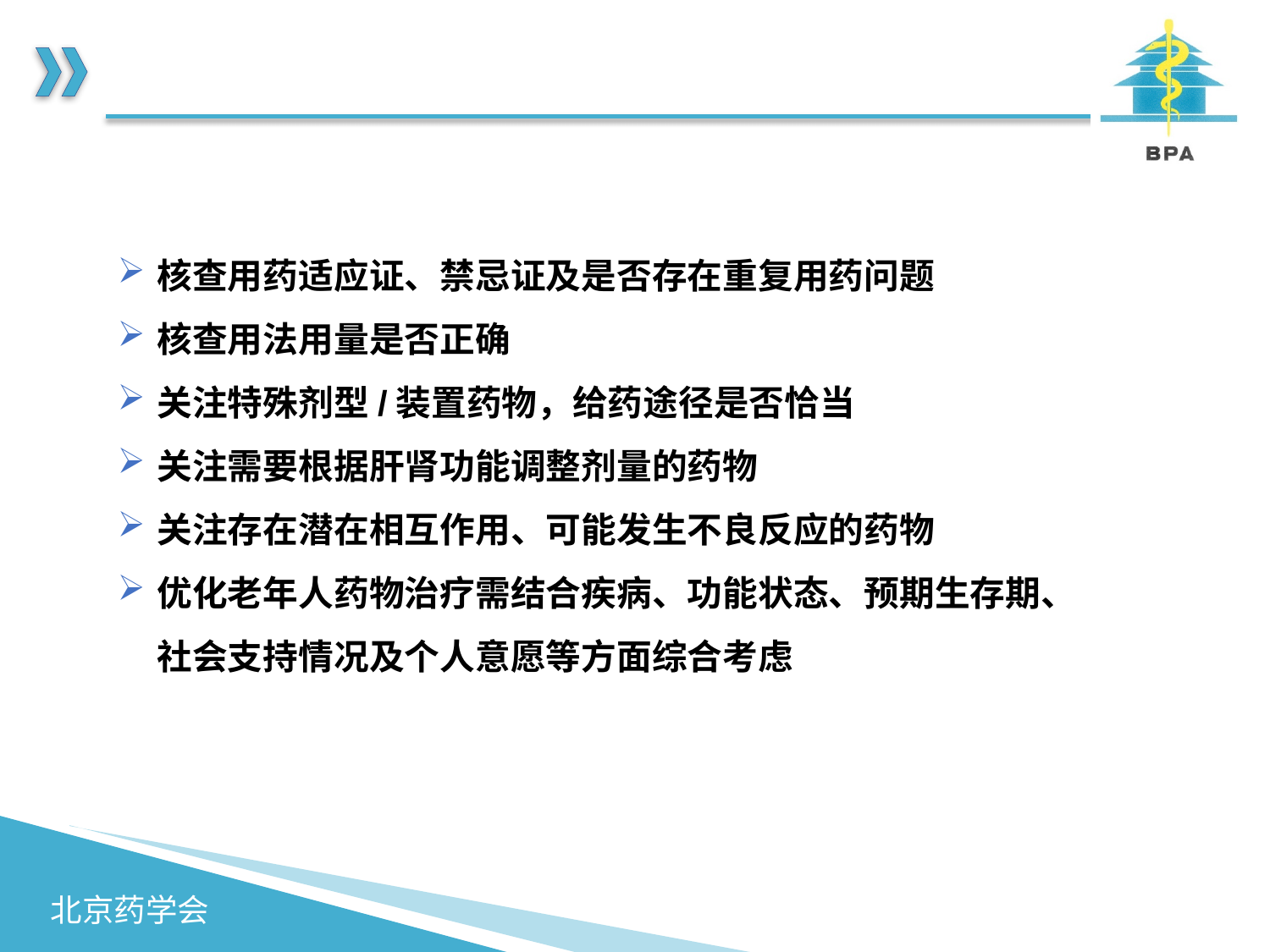

核查用药适应证、禁忌证及是否存在重复用药问题
核查用法用量是否正确
关注特殊剂型/装置药物，给药途径是否恰当
关注需要根据肝肾功能调整剂量的药物
关注存在潜在相互作用、可能发生不良反应的药物
优化老年人药物治疗需结合疾病、功能状态、预期生存期、社会支持情况及个人意愿等方面综合考虑